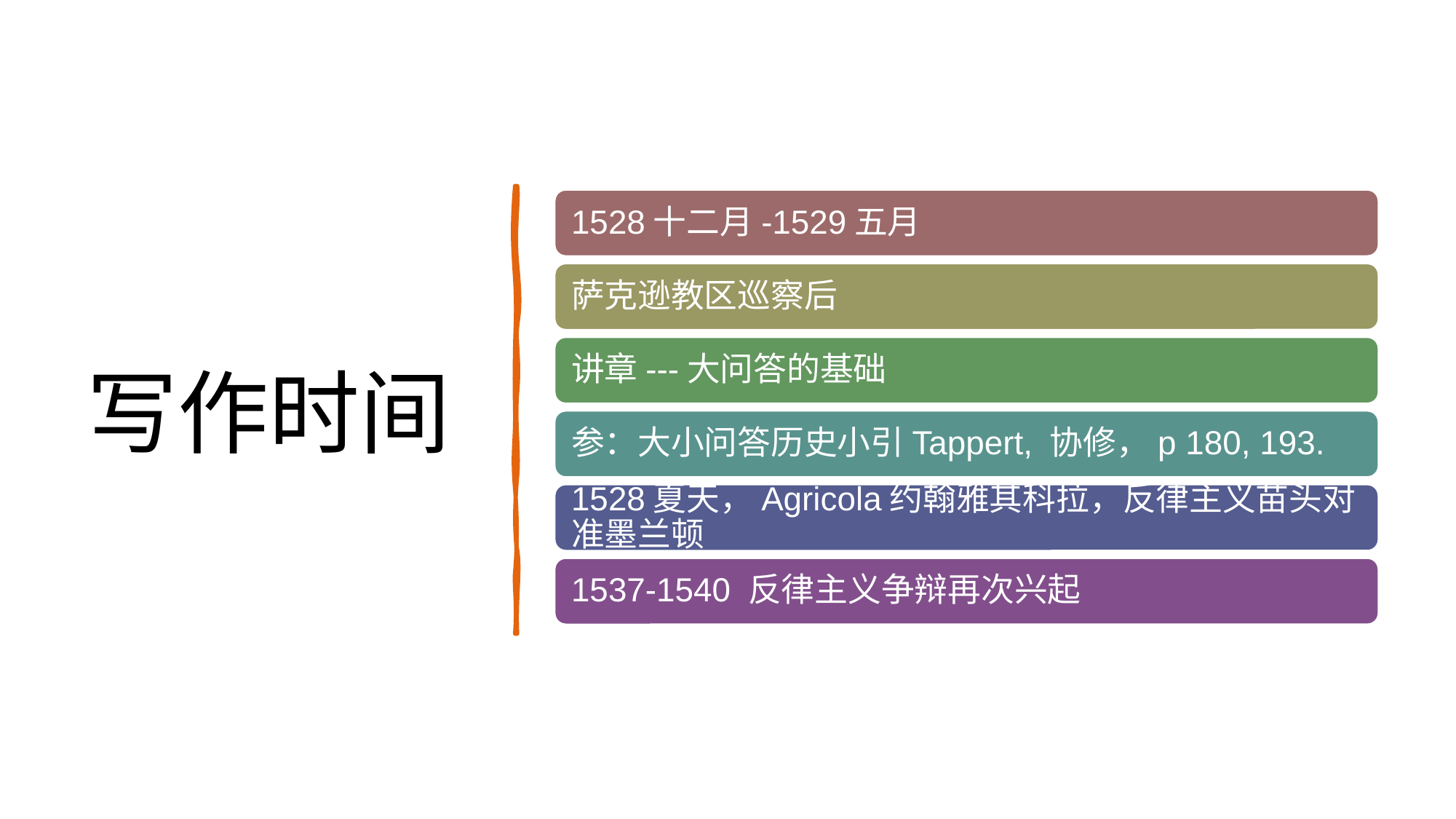

1528十二月-1529五月
萨克逊教区巡察后
讲章---大问答的基础
参：大小问答历史小引Tappert, 协修，p 180, 193.
1528夏天，Agricola约翰雅其科拉，反律主义苗头对准墨兰顿
1537-1540 反律主义争辩再次兴起
# 写作时间